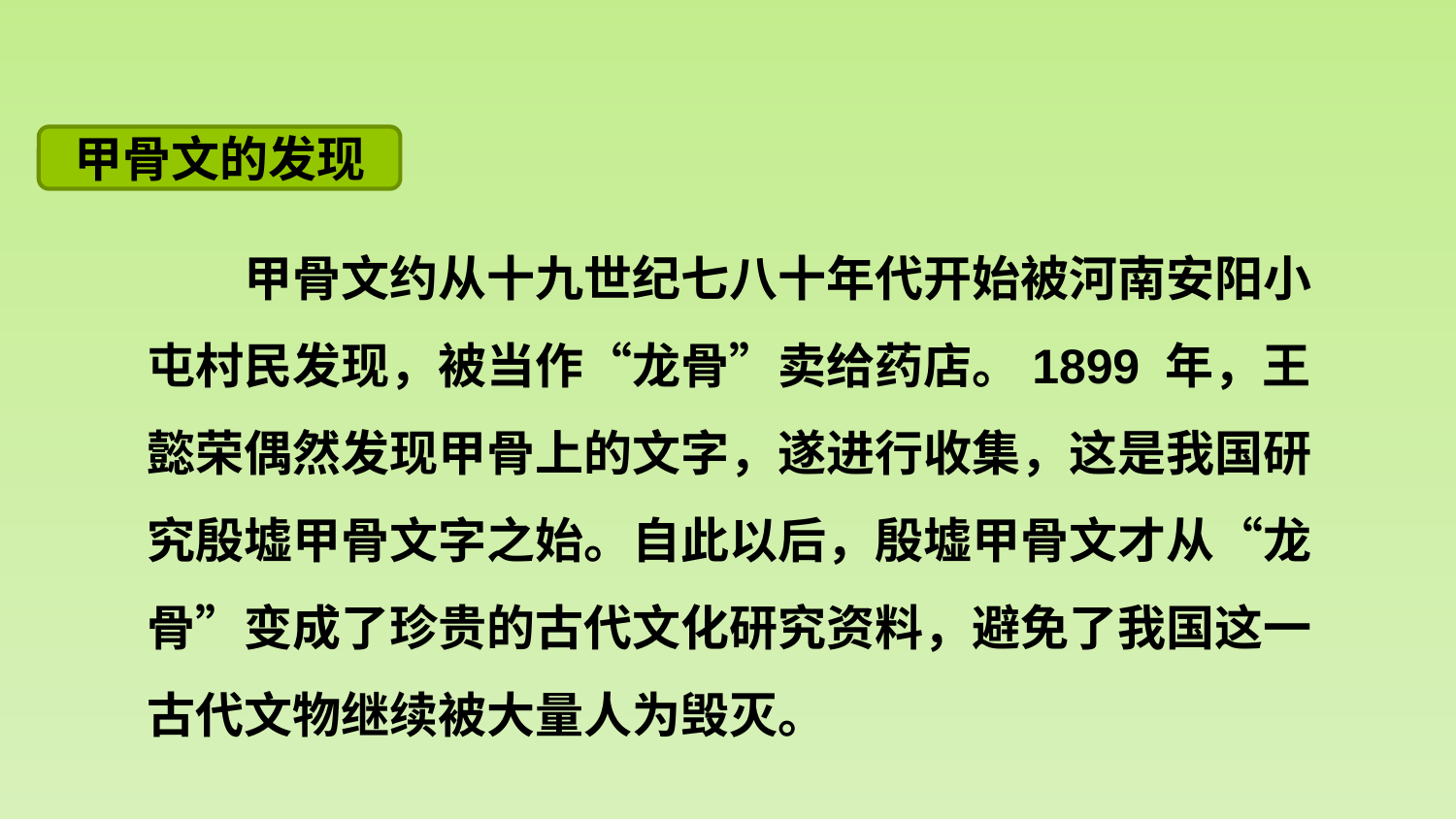

甲骨文的发现
甲骨文约从十九世纪七八十年代开始被河南安阳小屯村民发现，被当作“龙骨”卖给药店。1899 年，王懿荣偶然发现甲骨上的文字，遂进行收集，这是我国研究殷墟甲骨文字之始。自此以后，殷墟甲骨文才从“龙骨”变成了珍贵的古代文化研究资料，避免了我国这一古代文物继续被大量人为毁灭。